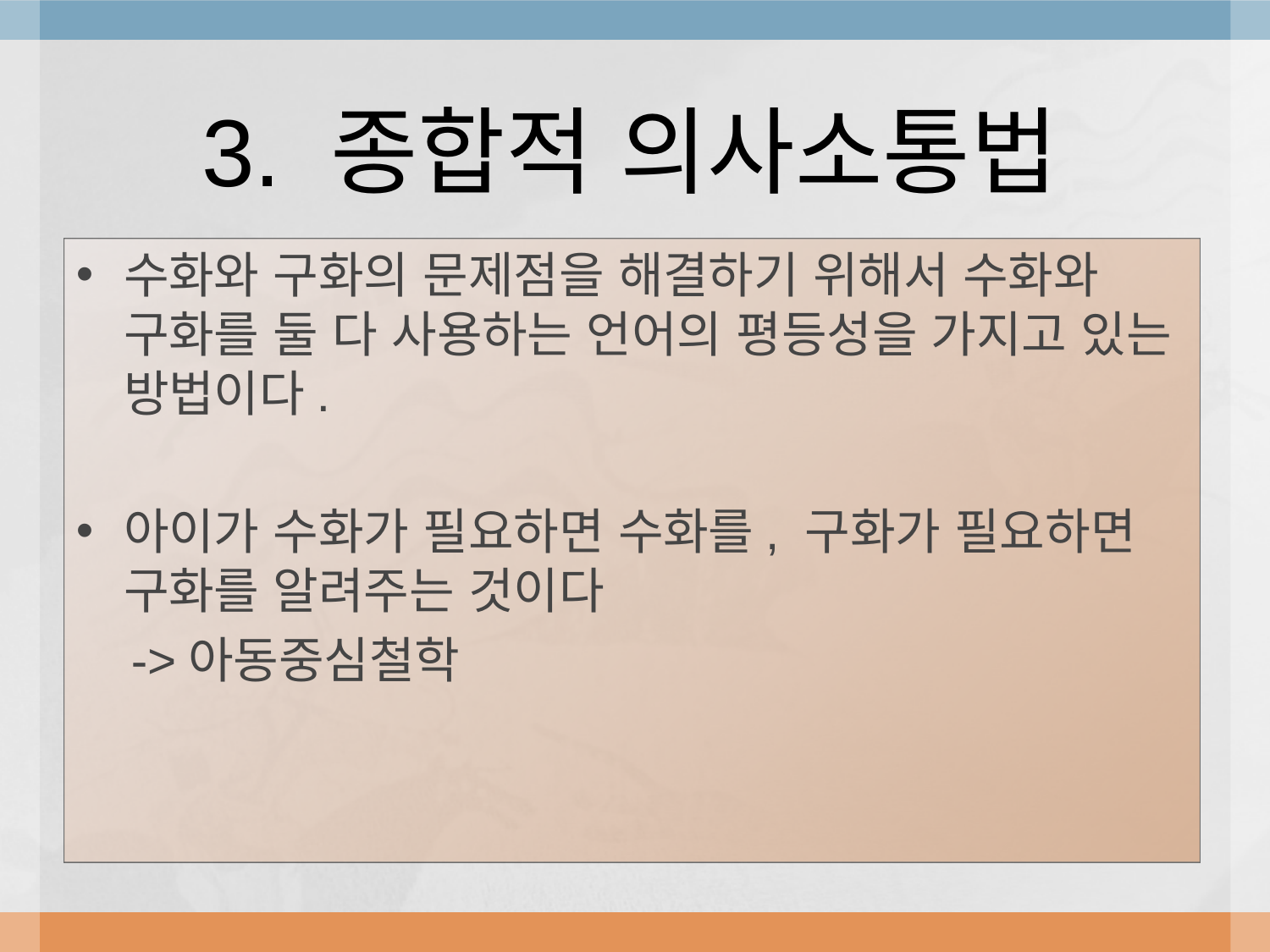

3. 종합적 의사소통법
수화와 구화의 문제점을 해결하기 위해서 수화와 구화를 둘 다 사용하는 언어의 평등성을 가지고 있는 방법이다.

아이가 수화가 필요하면 수화를, 구화가 필요하면 구화를 알려주는 것이다
    ->아동중심철학